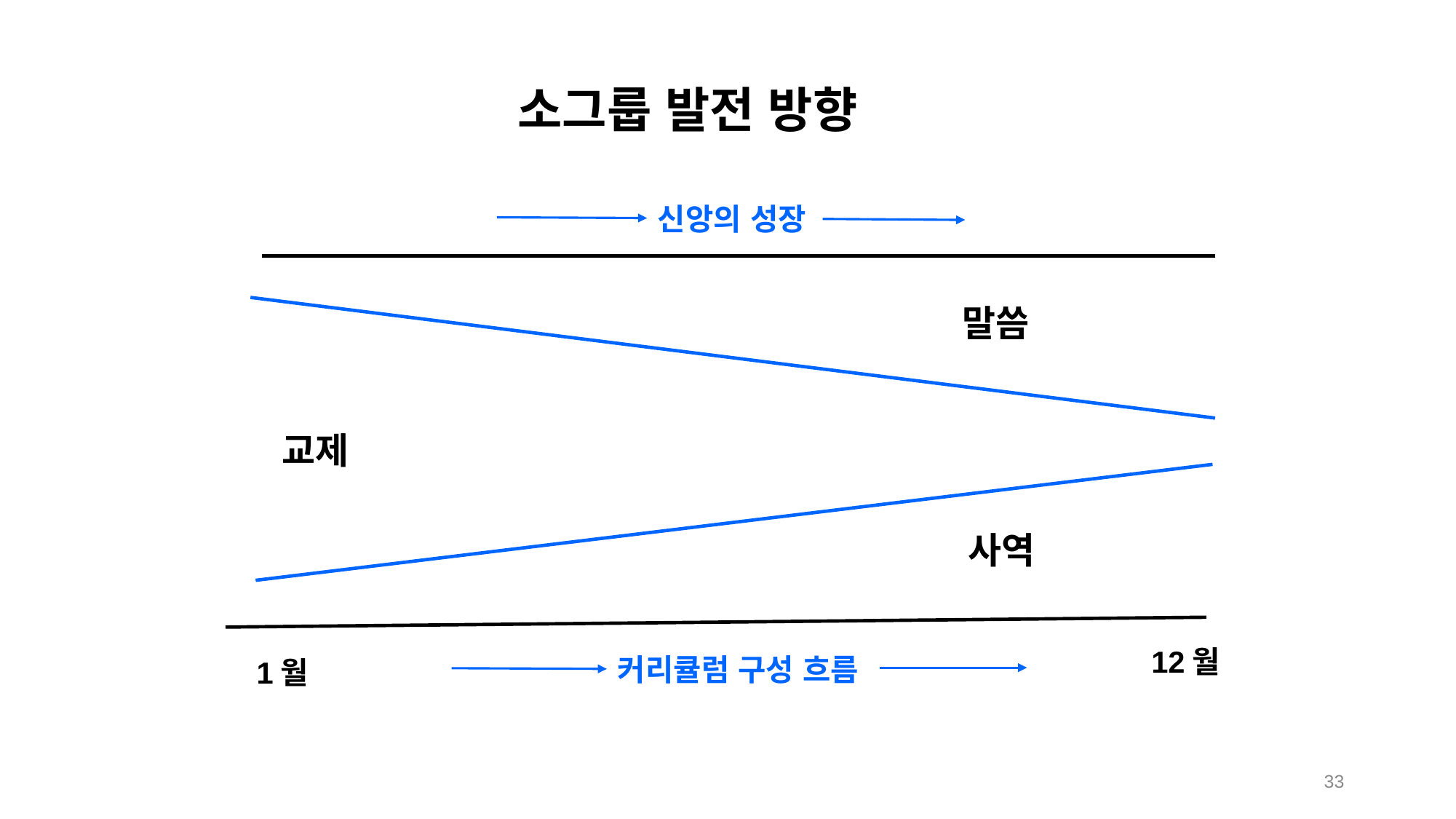

# 소그룹 발전 방향
신앙의 성장
말씀
교제
사역
12월
커리큘럼 구성 흐름
1월
33